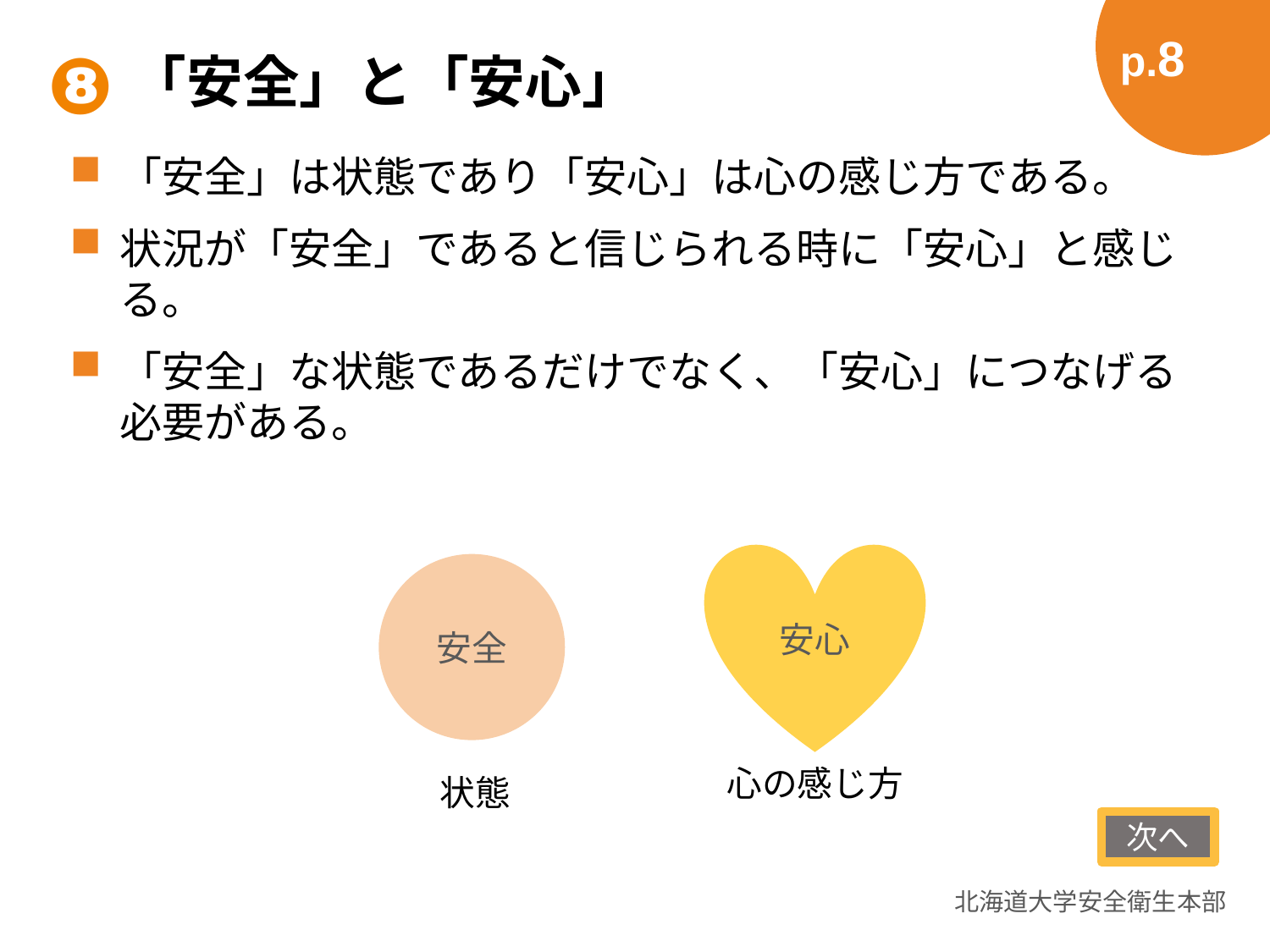

p.8
❽
# 「安全」と「安心」
「安全」は状態であり「安心」は心の感じ方である。
状況が「安全」であると信じられる時に「安心」と感じる。
「安全」な状態であるだけでなく、「安心」につなげる必要がある。

安心
安全
心の感じ方
状態
次へ